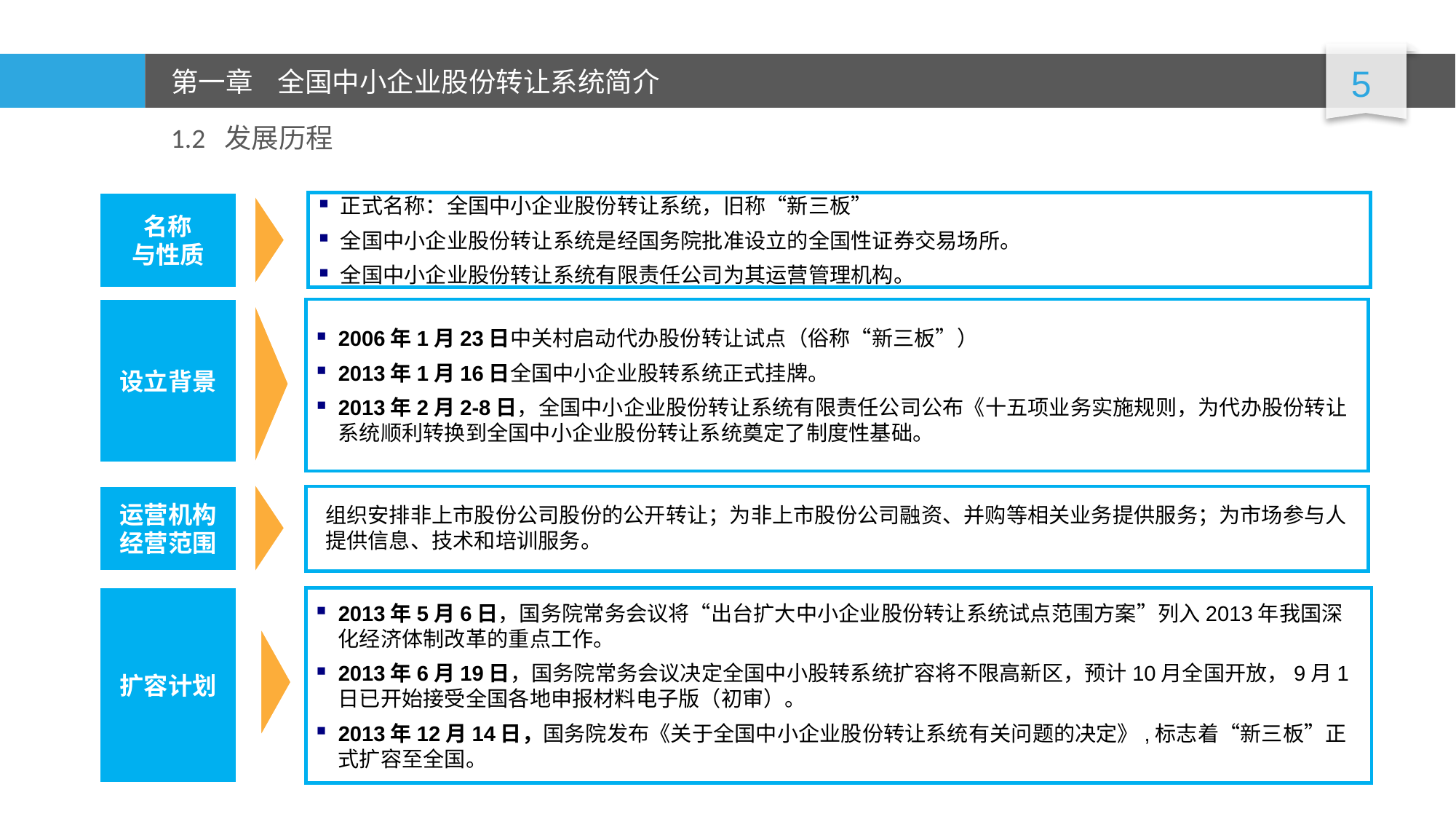

1.2  发展历程
名称
与性质
正式名称：全国中小企业股份转让系统，旧称“新三板”
全国中小企业股份转让系统是经国务院批准设立的全国性证券交易场所。
全国中小企业股份转让系统有限责任公司为其运营管理机构。

设立背景
2006年1月23日中关村启动代办股份转让试点（俗称“新三板”）
2013年1月16日全国中小企业股转系统正式挂牌。
2013年2月2-8日，全国中小企业股份转让系统有限责任公司公布《十五项业务实施规则，为代办股份转让系统顺利转换到全国中小企业股份转让系统奠定了制度性基础。

运营机构
经营范围

组织安排非上市股份公司股份的公开转让；为非上市股份公司融资、并购等相关业务提供服务；为市场参与人提供信息、技术和培训服务。

扩容计划
2013年5月6日，国务院常务会议将“出台扩大中小企业股份转让系统试点范围方案”列入2013年我国深化经济体制改革的重点工作。
2013年6月19日，国务院常务会议决定全国中小股转系统扩容将不限高新区，预计10月全国开放，9月1日已开始接受全国各地申报材料电子版（初审）。
2013年12月14日，国务院发布《关于全国中小企业股份转让系统有关问题的决定》,标志着“新三板”正式扩容至全国。